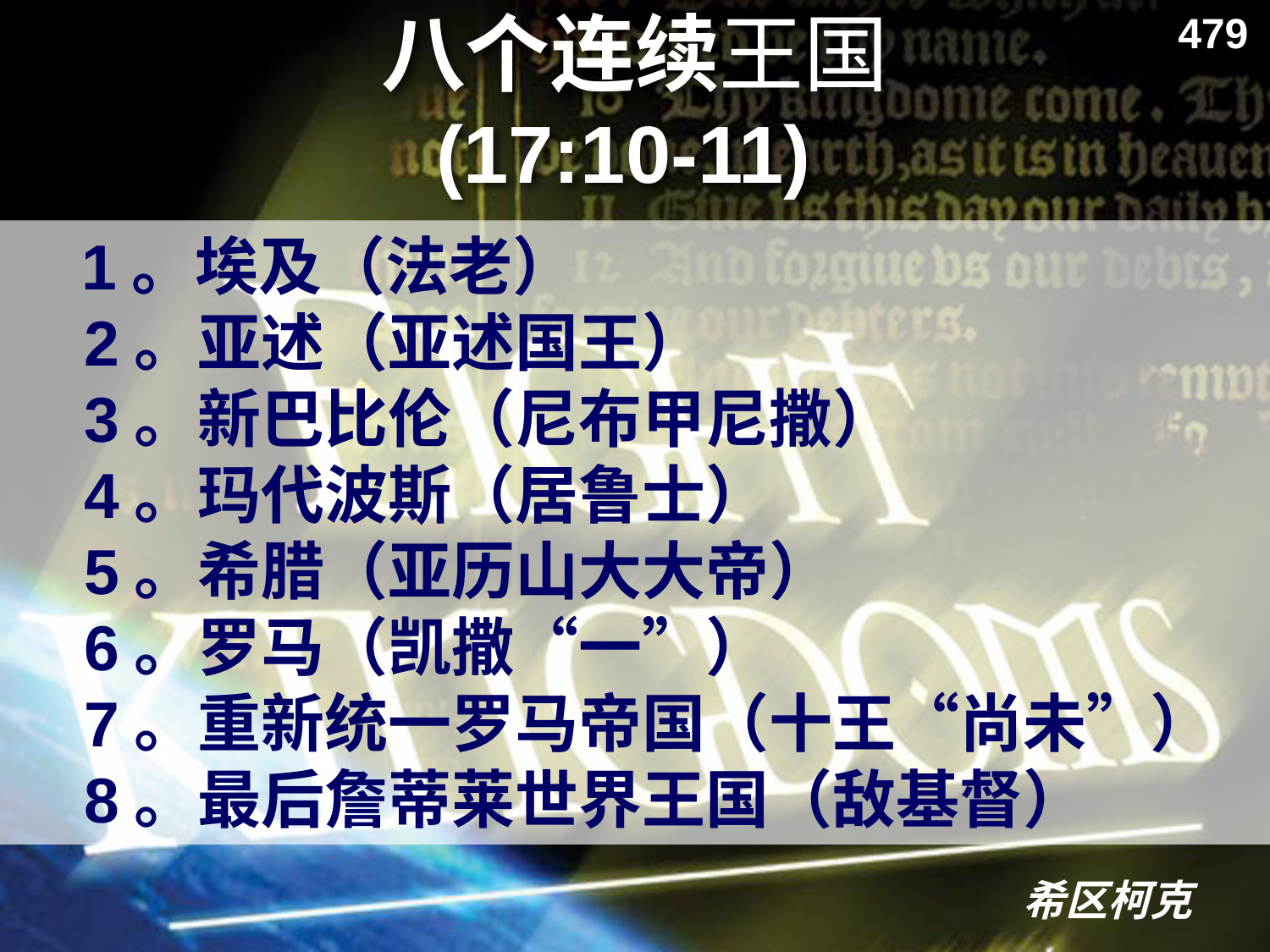

# 八个连续王国 (17:10-11)
479
     1。埃及（法老）
2。亚述（亚述国王）
3。新巴比伦（尼布甲尼撒）
4。玛代波斯（居鲁士）
5。希腊（亚历山大大帝）
6。罗马（凯撒“一”）
7。重新统一罗马帝国（十王“尚未”）
8。最后詹蒂莱世界王国（敌基督）
希区柯克